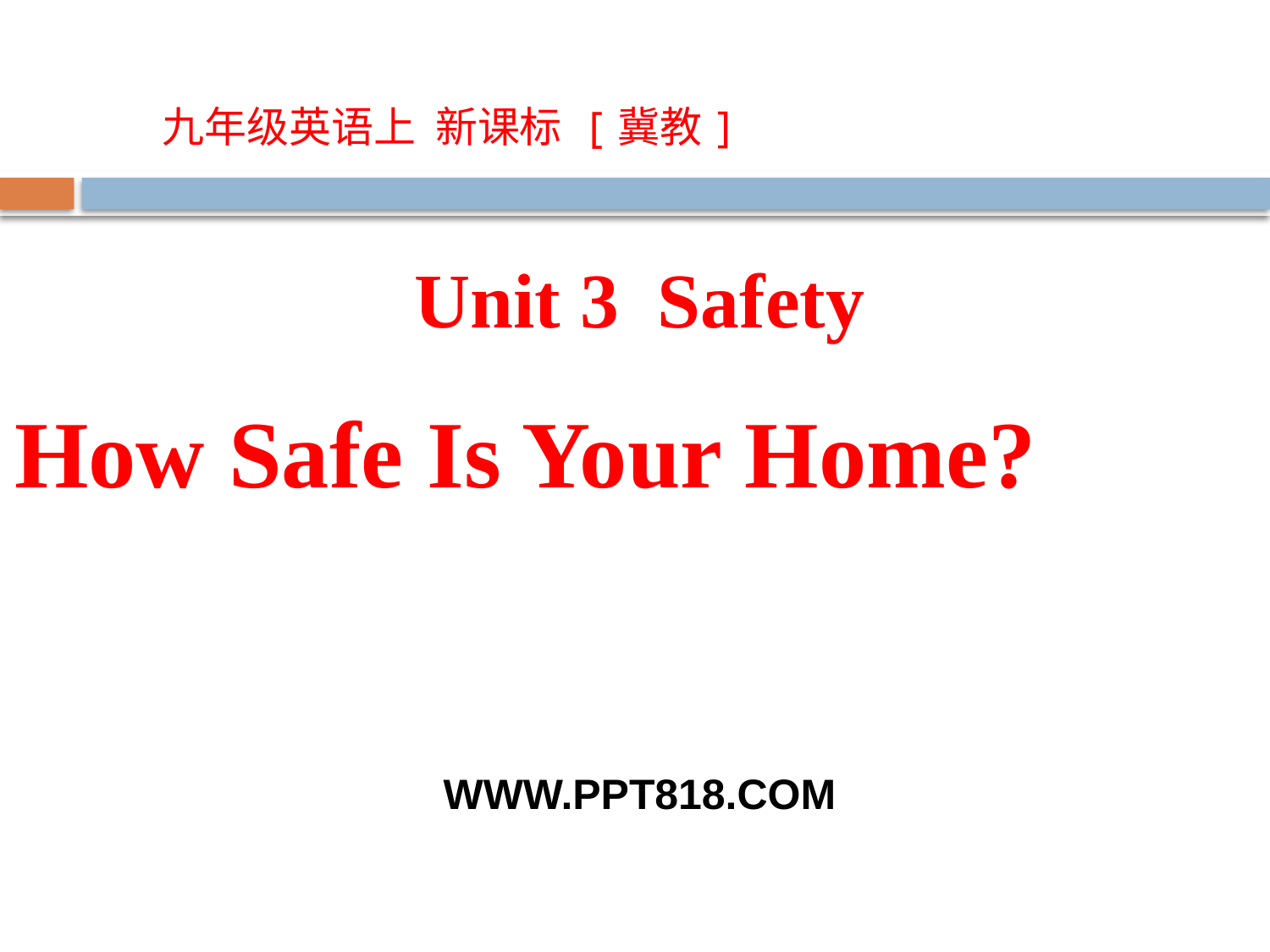

九年级英语上  新课标 [冀教]
Unit 3  Safety
How Safe Is Your Home?
WWW.PPT818.COM